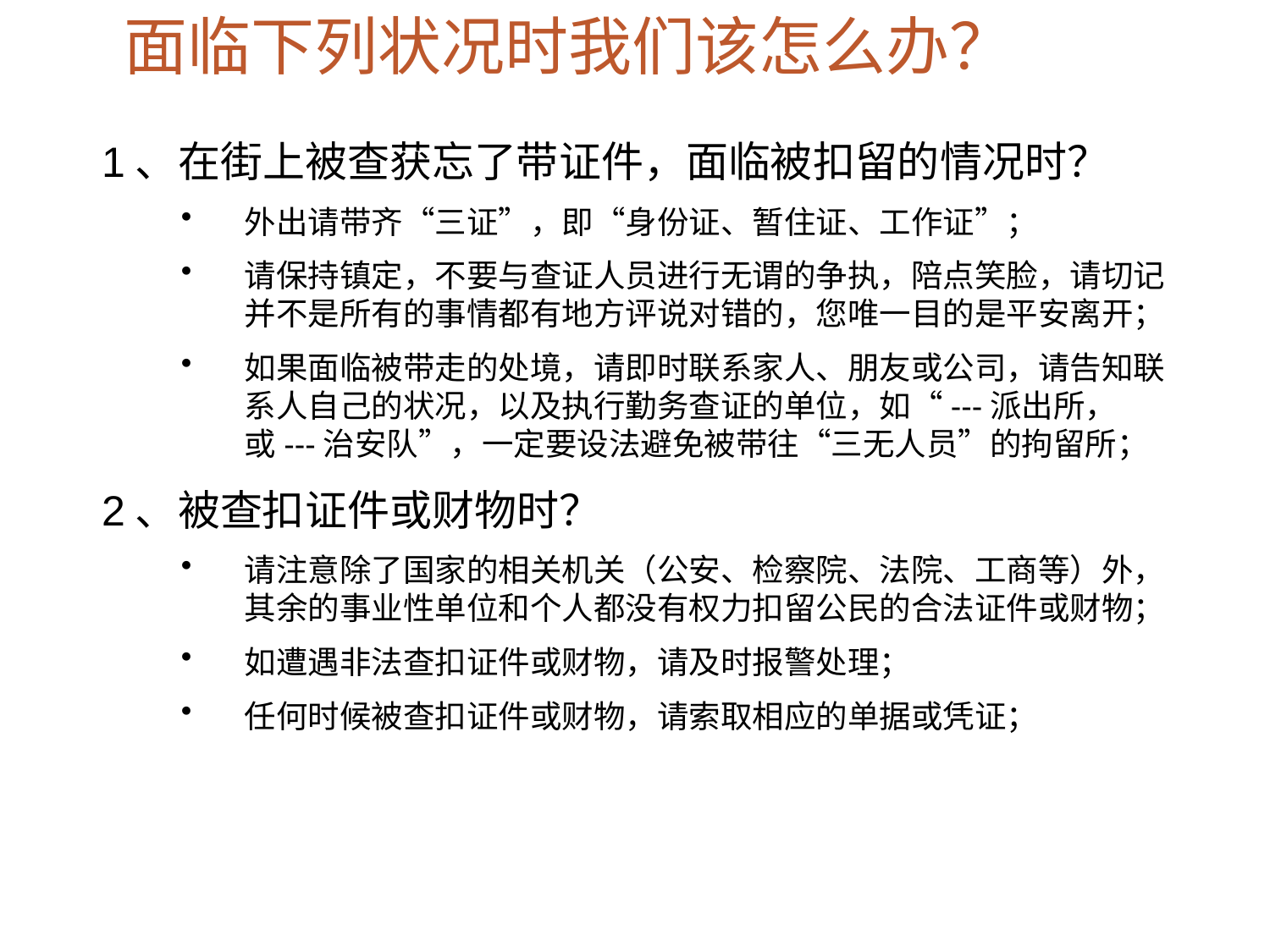

面临下列状况时我们该怎么办？
1、在街上被查获忘了带证件，面临被扣留的情况时？
外出请带齐“三证”，即“身份证、暂住证、工作证”；
请保持镇定，不要与查证人员进行无谓的争执，陪点笑脸，请切记并不是所有的事情都有地方评说对错的，您唯一目的是平安离开；
如果面临被带走的处境，请即时联系家人、朋友或公司，请告知联系人自己的状况，以及执行勤务查证的单位，如“---派出所，或---治安队”，一定要设法避免被带往“三无人员”的拘留所；
2、被查扣证件或财物时？
请注意除了国家的相关机关（公安、检察院、法院、工商等）外，其余的事业性单位和个人都没有权力扣留公民的合法证件或财物；
如遭遇非法查扣证件或财物，请及时报警处理；
任何时候被查扣证件或财物，请索取相应的单据或凭证；